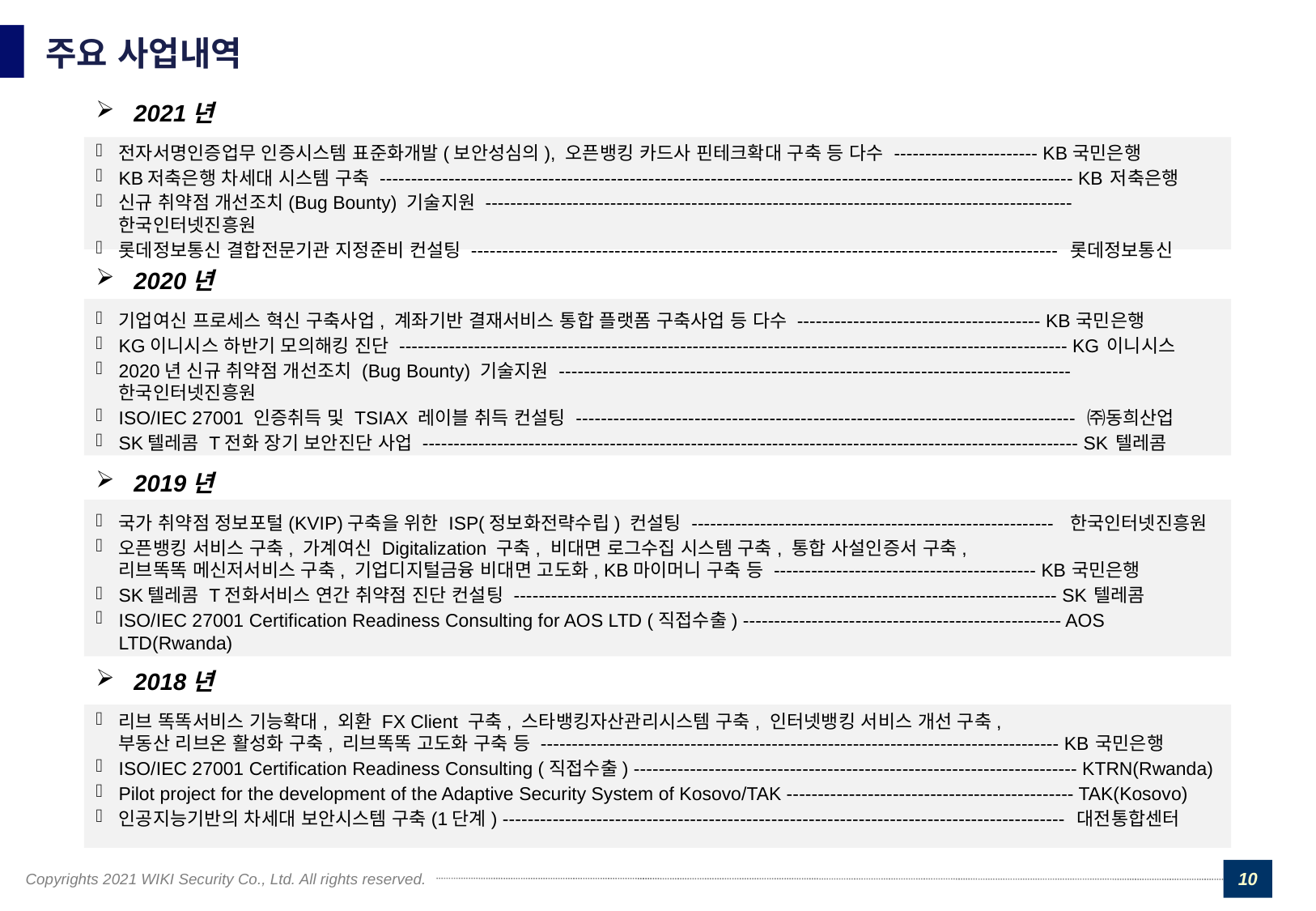

# 주요 사업내역
2021년

전자서명인증업무 인증시스템 표준화개발(보안성심의), 오픈뱅킹 카드사 핀테크확대 구축 등 다수 ----------------------- KB국민은행
KB저축은행 차세대 시스템 구축 --------------------------------------------------------------------------------------------------------------- KB저축은행
신규 취약점 개선조치(Bug Bounty) 기술지원 ---------------------------------------------------------------------------------------------- 한국인터넷진흥원
롯데정보통신 결합전문기관 지정준비 컨설팅 ---------------------------------------------------------------------------------------------- 롯데정보통신

2020년

기업여신 프로세스 혁신 구축사업, 계좌기반 결재서비스 통합 플랫폼 구축사업 등 다수 --------------------------------------- KB국민은행
KG이니시스 하반기 모의해킹 진단 ----------------------------------------------------------------------------------------------------------- KG이니시스
2020년 신규 취약점 개선조치 (Bug Bounty) 기술지원 ---------------------------------------------------------------------------------- 한국인터넷진흥원
ISO/IEC 27001 인증취득 및 TSIAX 레이블 취득 컨설팅 -------------------------------------------------------------------------------- ㈜동희산업
SK텔레콤 T전화 장기 보안진단 사업 --------------------------------------------------------------------------------------------------------- SK텔레콤

2019년

국가 취약점 정보포털(KVIP)구축을 위한 ISP(정보화전략수립) 컨설팅 ----------------------------------------------------------  한국인터넷진흥원
오픈뱅킹 서비스 구축, 가계여신 Digitalization 구축, 비대면 로그수집 시스템 구축, 통합 사설인증서 구축,
리브똑똑 메신저서비스 구축, 기업디지털금융 비대면 고도화, KB마이머니 구축 등 ------------------------------------------ KB국민은행
SK텔레콤 T전화서비스 연간 취약점 진단 컨설팅 --------------------------------------------------------------------------------------- SK텔레콤
ISO/IEC 27001 Certification Readiness Consulting for AOS LTD (직접수출) --------------------------------------------------- AOS LTD(Rwanda)

2018년

리브 똑똑서비스 기능확대, 외환 FX Client 구축, 스타뱅킹자산관리시스템 구축, 인터넷뱅킹 서비스 개선 구축,
부동산 리브온 활성화 구축, 리브똑똑 고도화 구축 등 ----------------------------------------------------------------------------------- KB국민은행
ISO/IEC 27001 Certification Readiness Consulting (직접수출) ----------------------------------------------------------------------- KTRN(Rwanda)
Pilot project for the development of the Adaptive Security System of Kosovo/TAK ---------------------------------------------- TAK(Kosovo)
인공지능기반의 차세대 보안시스템 구축(1단계) ------------------------------------------------------------------------------------------ 대전통합센터